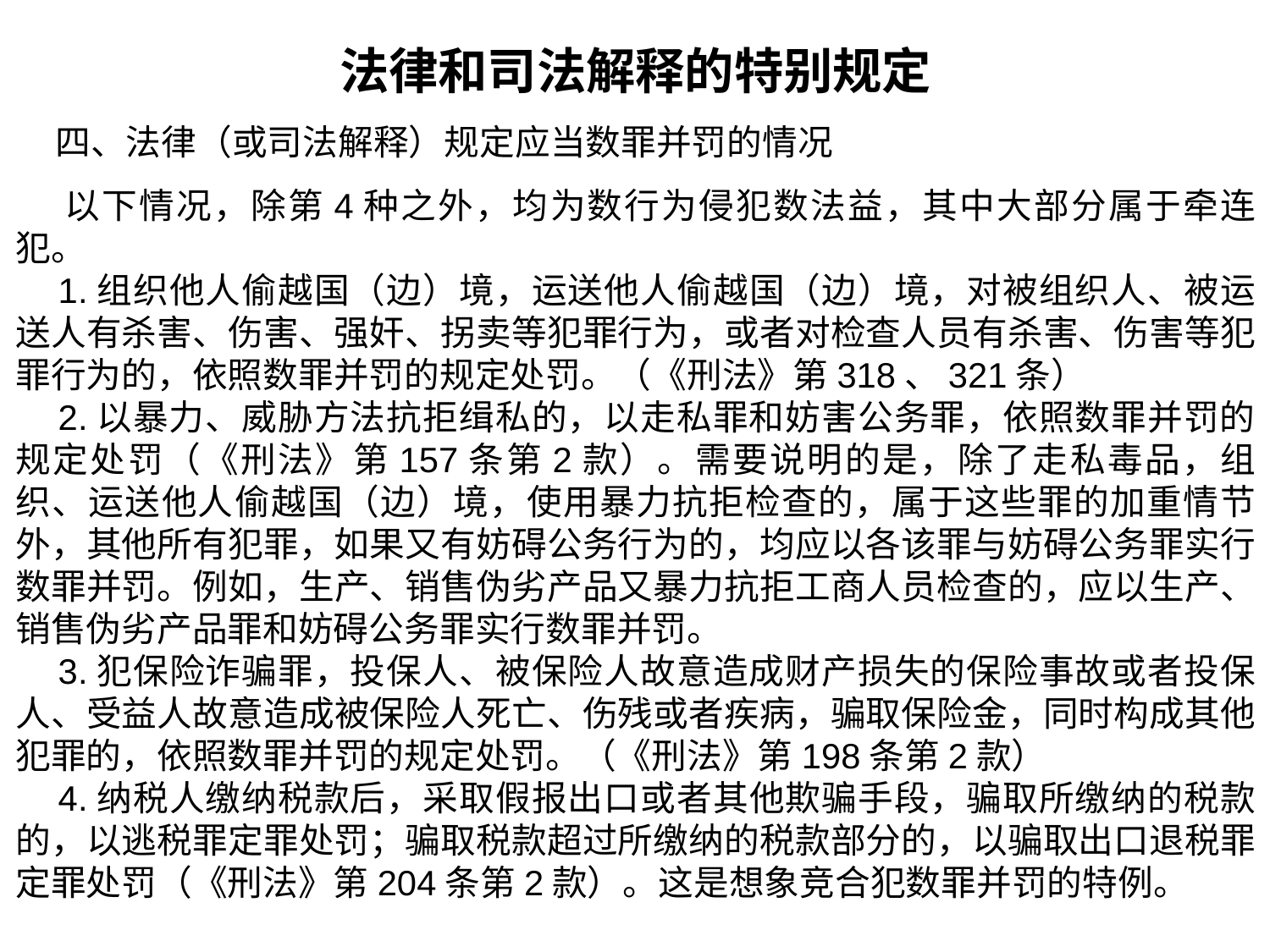

法律和司法解释的特别规定

    四、法律（或司法解释）规定应当数罪并罚的情况

    以下情况，除第4种之外，均为数行为侵犯数法益，其中大部分属于牵连犯。
    1.组织他人偷越国（边）境，运送他人偷越国（边）境，对被组织人、被运送人有杀害、伤害、强奸、拐卖等犯罪行为，或者对检查人员有杀害、伤害等犯罪行为的，依照数罪并罚的规定处罚。（《刑法》第318、321条）
    2.以暴力、威胁方法抗拒缉私的，以走私罪和妨害公务罪，依照数罪并罚的规定处罚（《刑法》第157条第2款）。需要说明的是，除了走私毒品，组织、运送他人偷越国（边）境，使用暴力抗拒检查的，属于这些罪的加重情节外，其他所有犯罪，如果又有妨碍公务行为的，均应以各该罪与妨碍公务罪实行数罪并罚。例如，生产、销售伪劣产品又暴力抗拒工商人员检查的，应以生产、销售伪劣产品罪和妨碍公务罪实行数罪并罚。
    3.犯保险诈骗罪，投保人、被保险人故意造成财产损失的保险事故或者投保人、受益人故意造成被保险人死亡、伤残或者疾病，骗取保险金，同时构成其他犯罪的，依照数罪并罚的规定处罚。（《刑法》第198条第2款）
    4.纳税人缴纳税款后，采取假报出口或者其他欺骗手段，骗取所缴纳的税款的，以逃税罪定罪处罚；骗取税款超过所缴纳的税款部分的，以骗取出口退税罪定罪处罚（《刑法》第204条第2款）。这是想象竞合犯数罪并罚的特例。